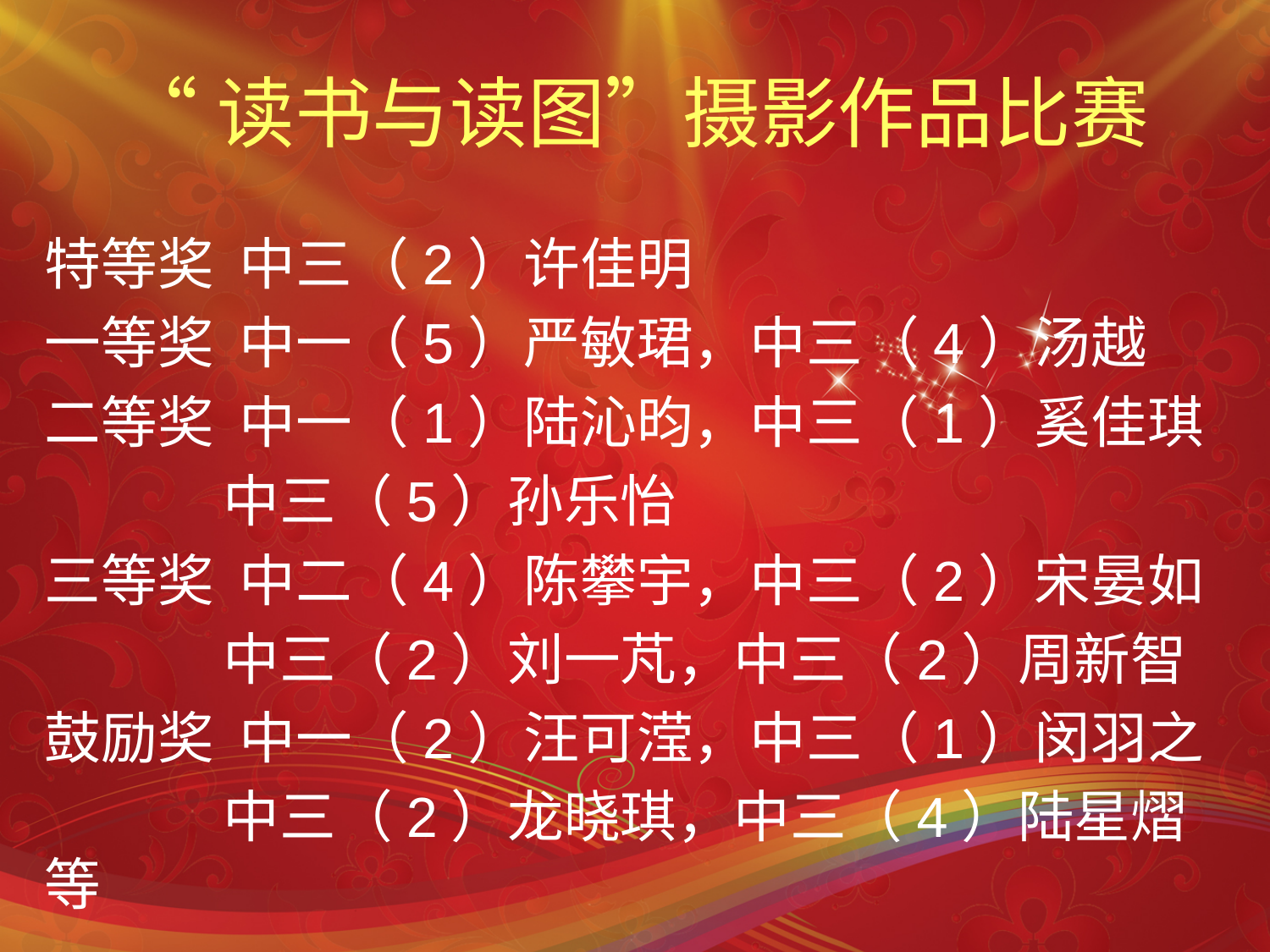

# “读书与读图”摄影作品比赛
特等奖  中三（2）许佳明
一等奖  中一（5）严敏珺，中三（4）汤越
二等奖  中一（1）陆沁昀，中三（1）奚佳琪
             中三（5）孙乐怡
三等奖  中二（4）陈攀宇，中三（2）宋晏如
             中三（2）刘一芃，中三（2）周新智
鼓励奖  中一（2）汪可滢，中三（1）闵羽之
             中三（2）龙晓琪，中三（4）陆星熠等